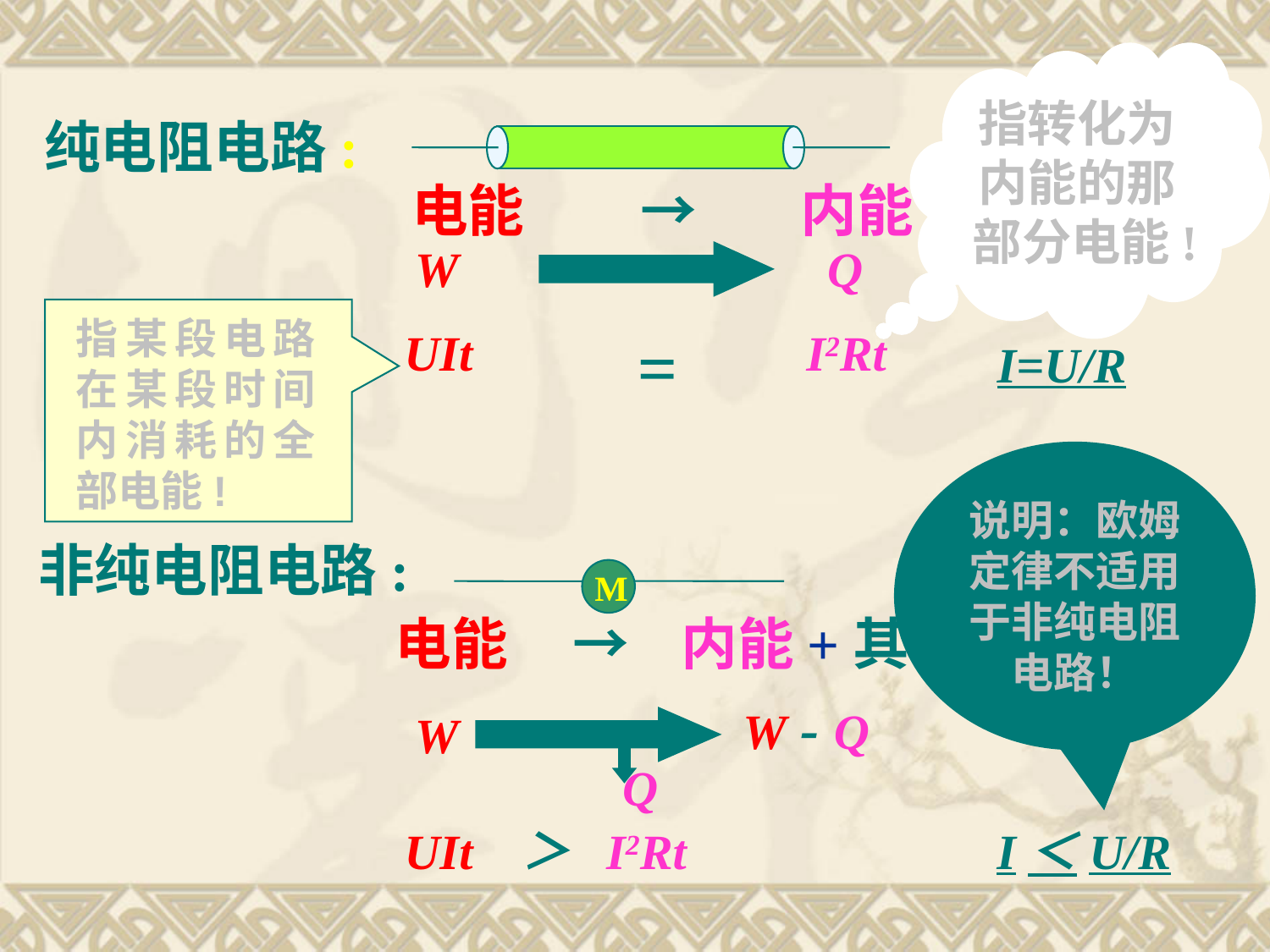

指转化为内能的那部分电能!

纯电阻电路:

电能         →        内能
 W
UIt
  Q
I2Rt

指某段电路在某段时间内消耗的全部电能!
=
I=U/R
说明：欧姆定律不适用于非纯电阻电路！
非纯电阻电路:

M

电能     →    内能+其它形式的能
W - Q
W

Q
UIt
＞
 I2Rt
I＜U/R